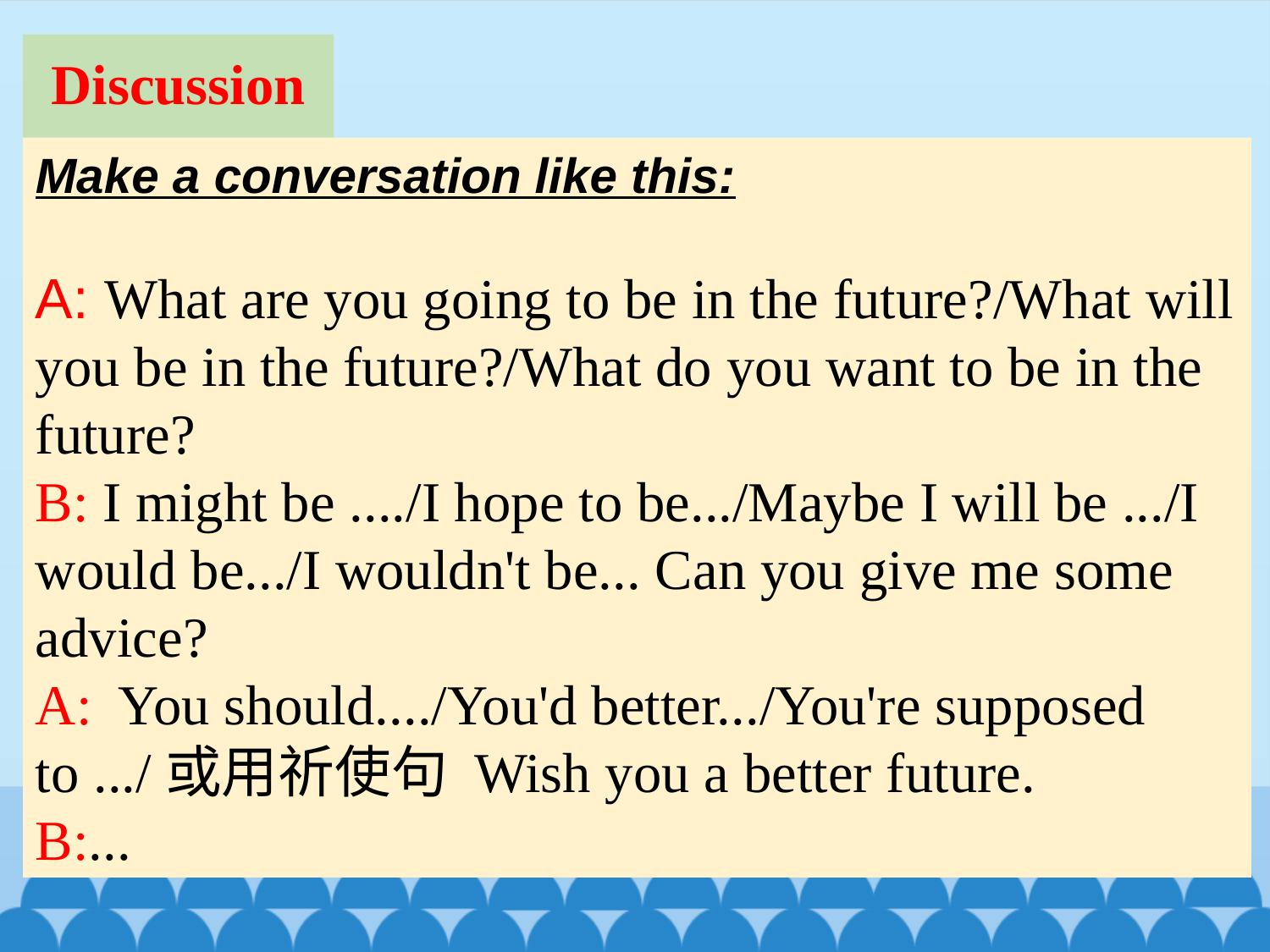

# Discussion
Make a conversation like this:

A: What are you going to be in the future?/What will you be in the future?/What do you want to be in the future?
B: I might be ..../I hope to be.../Maybe I will be .../I would be.../I wouldn't be... Can you give me some advice?
A:  You should..../You'd better.../You're supposed to .../或用祈使句 Wish you a better future.
B:...